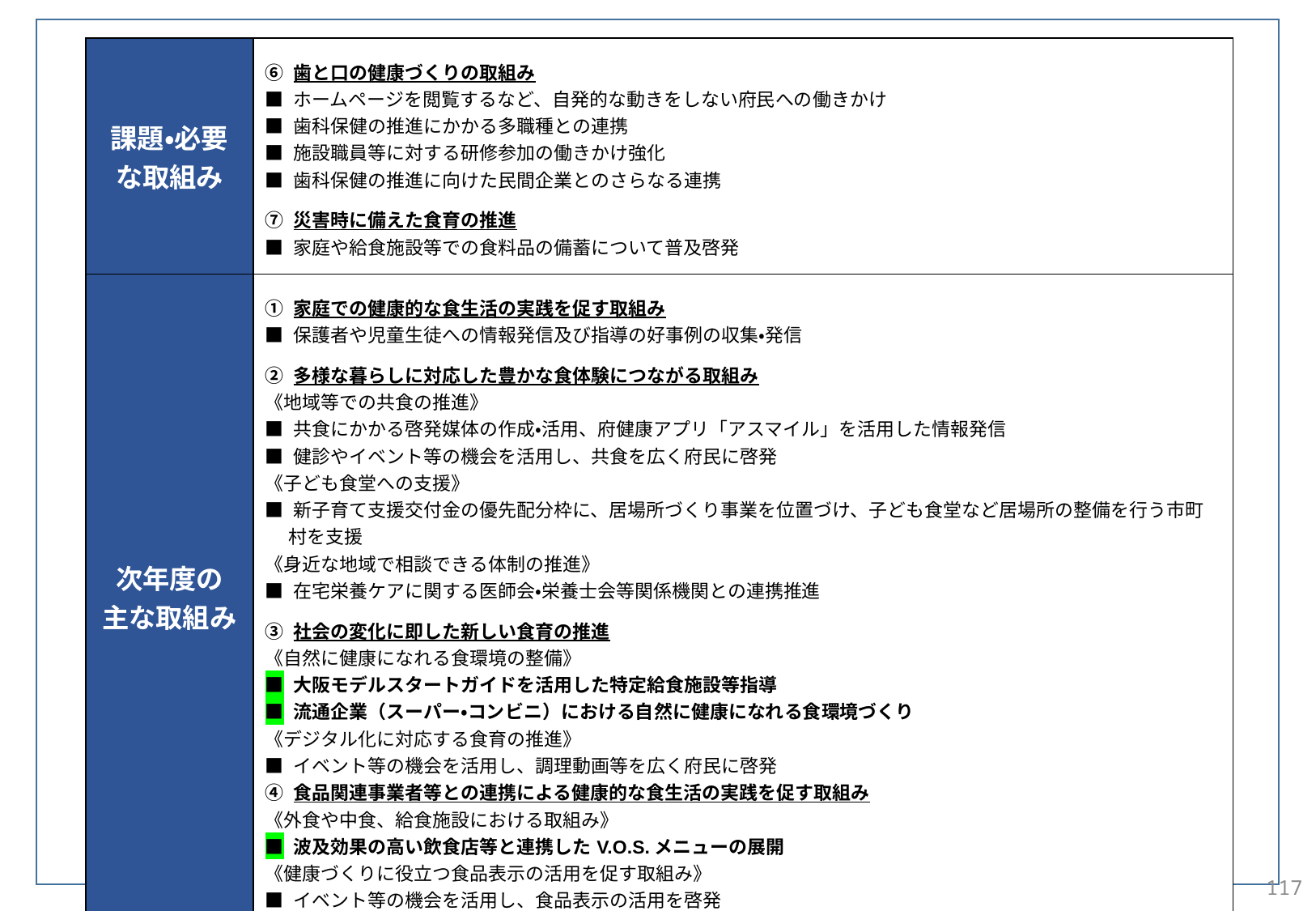

| 課題・必要な取組み | ⑥ 歯と口の健康づくりの取組み ■ ホームページを閲覧するなど、自発的な動きをしない府民への働きかけ ■ 歯科保健の推進にかかる多職種との連携 ■ 施設職員等に対する研修参加の働きかけ強化 ■ 歯科保健の推進に向けた民間企業とのさらなる連携 ⑦ 災害時に備えた食育の推進 ■ 家庭や給食施設等での食料品の備蓄について普及啓発 |
| --- | --- |
| 次年度の 主な取組み | ① 家庭での健康的な食生活の実践を促す取組み ■ 保護者や児童生徒への情報発信及び指導の好事例の収集・発信 ② 多様な暮らしに対応した豊かな食体験につながる取組み 《地域等での共食の推進》 ■ 共食にかかる啓発媒体の作成・活用、府健康アプリ「アスマイル」を活用した情報発信 ■ 健診やイベント等の機会を活用し、共食を広く府民に啓発 《子ども食堂への支援》 ■ 新子育て支援交付金の優先配分枠に、居場所づくり事業を位置づけ、子ども食堂など居場所の整備を行う市町村を支援 《身近な地域で相談できる体制の推進》 ■ 在宅栄養ケアに関する医師会・栄養士会等関係機関との連携推進 ③ 社会の変化に即した新しい食育の推進 《自然に健康になれる食環境の整備》 ■ 大阪モデルスタートガイドを活用した特定給食施設等指導 ■ 流通企業（スーパー・コンビニ）における自然に健康になれる食環境づくり 《デジタル化に対応する食育の推進》 ■ イベント等の機会を活用し、調理動画等を広く府民に啓発 ④ 食品関連事業者等との連携による健康的な食生活の実践を促す取組み 《外食や中食、給食施設における取組み》 ■ 波及効果の高い飲食店等と連携したV.O.S.メニューの展開 《健康づくりに役立つ食品表示の活用を促す取組み》 ■ イベント等の機会を活用し、食品表示の活用を啓発 |
117